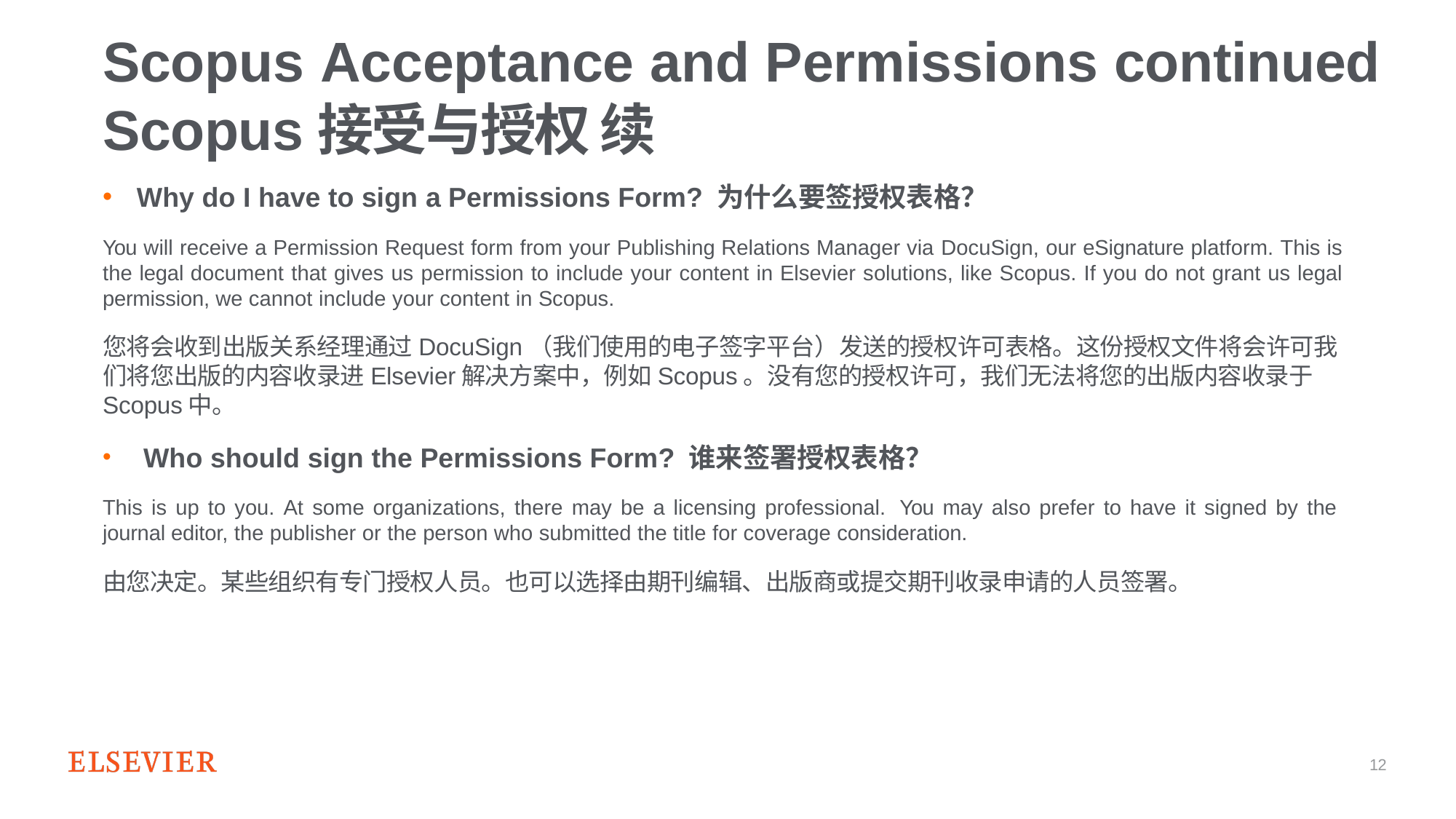

# Scopus Acceptance and Permissions continued Scopus接受与授权 续
Why do I have to sign a Permissions Form? 为什么要签授权表格？
You will receive a Permission Request form from your Publishing Relations Manager via DocuSign, our eSignature platform. This is the legal document that gives us permission to include your content in Elsevier solutions, like Scopus. If you do not grant us legal permission, we cannot include your content in Scopus.
您将会收到出版关系经理通过DocuSign（我们使用的电子签字平台）发送的授权许可表格。这份授权文件将会许可我们将您出版的内容收录进Elsevier解决方案中，例如Scopus。没有您的授权许可，我们无法将您的出版内容收录于 Scopus中。
Who should sign the Permissions Form? 谁来签署授权表格？
This is up to you. At some organizations, there may be a licensing professional. You may also prefer to have it signed by the journal editor, the publisher or the person who submitted the title for coverage consideration.
由您决定。某些组织有专门授权人员。也可以选择由期刊编辑、出版商或提交期刊收录申请的人员签署。
12